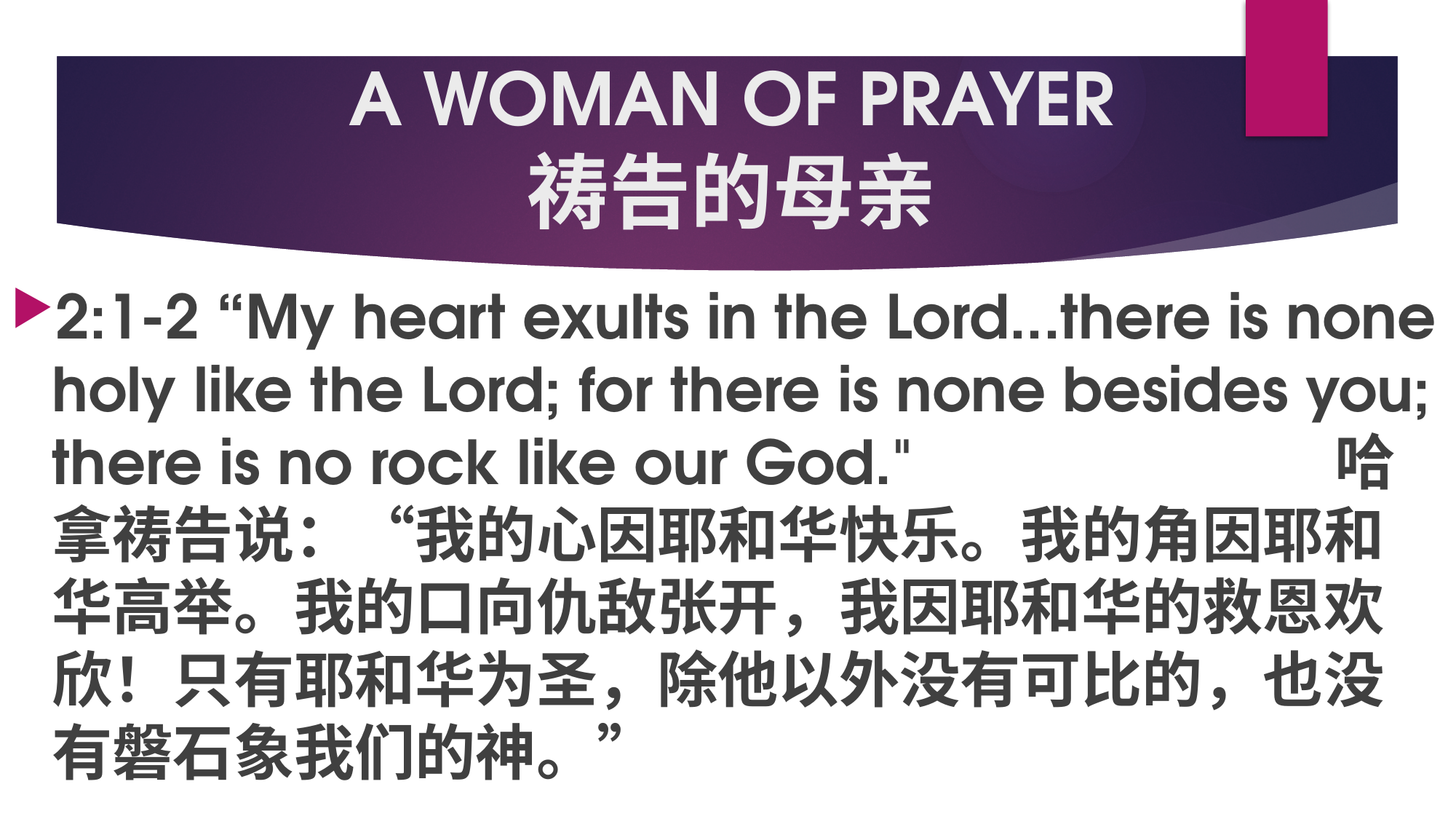

# A WOMAN OF PRAYER 祷告的母亲
2:1-2 “My heart exults in the Lord...there is none holy like the Lord; for there is none besides you; there is no rock like our God."                        哈拿祷告说：“我的心因耶和华快乐。我的角因耶和华高举。我的口向仇敌张开，我因耶和华的救恩欢欣！只有耶和华为圣，除他以外没有可比的，也没有磐石象我们的神。”